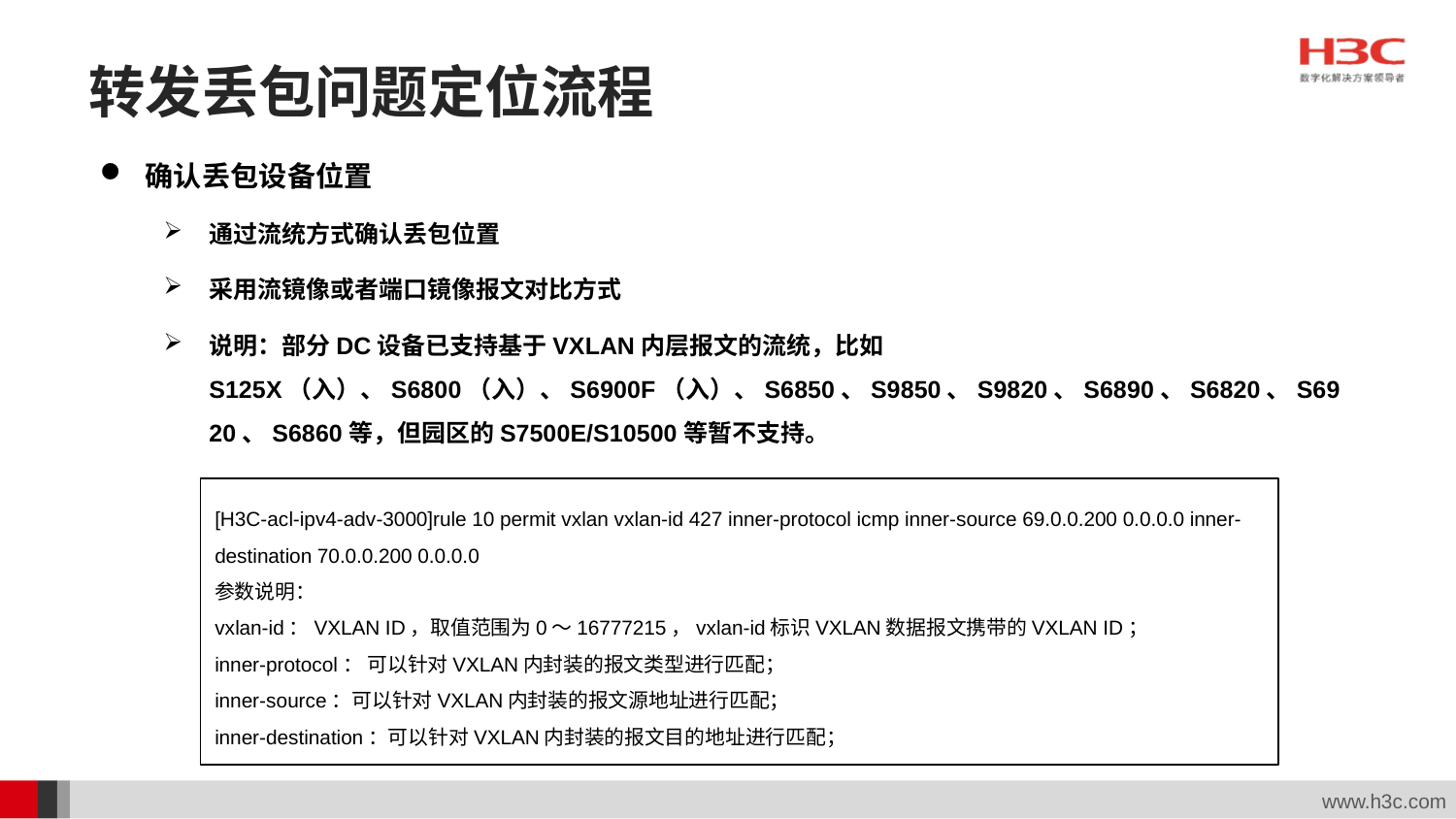

# 转发丢包问题定位流程
确认丢包设备位置
通过流统方式确认丢包位置
采用流镜像或者端口镜像报文对比方式
说明：部分DC设备已支持基于VXLAN内层报文的流统，比如S125X（入）、S6800（入）、S6900F（入）、S6850、S9850、S9820、S6890、S6820、S6920、S6860等，但园区的S7500E/S10500等暂不支持。

[H3C-acl-ipv4-adv-3000]rule 10 permit vxlan vxlan-id 427 inner-protocol icmp inner-source 69.0.0.200 0.0.0.0 inner-destination 70.0.0.200 0.0.0.0
参数说明：
vxlan-id：VXLAN ID，取值范围为0～16777215，vxlan-id标识VXLAN数据报文携带的VXLAN ID；
inner-protocol： 可以针对VXLAN内封装的报文类型进行匹配；
inner-source：可以针对VXLAN内封装的报文源地址进行匹配；
inner-destination：可以针对VXLAN内封装的报文目的地址进行匹配；